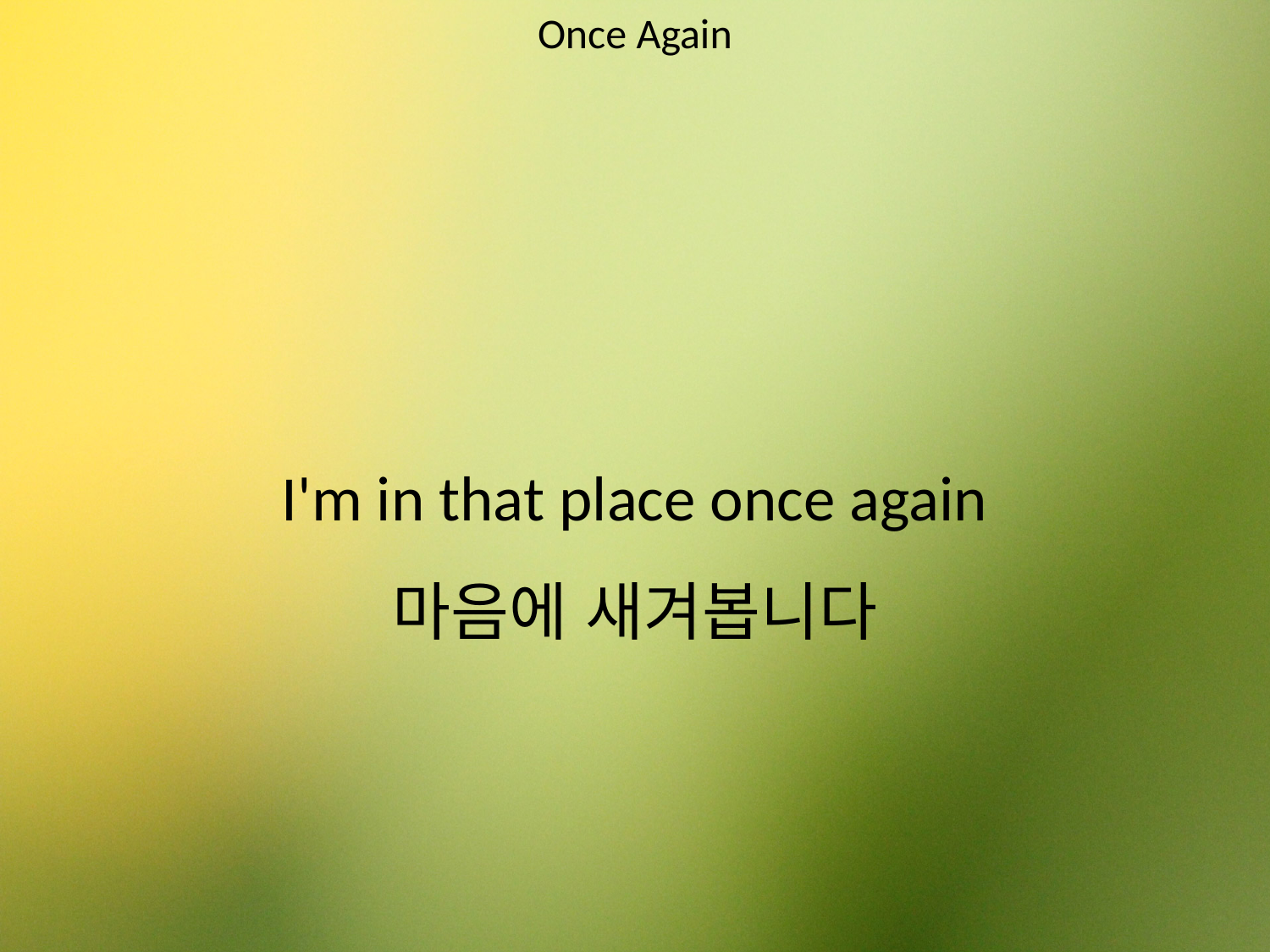

Once Again
#
I'm in that place once again
마음에 새겨봅니다